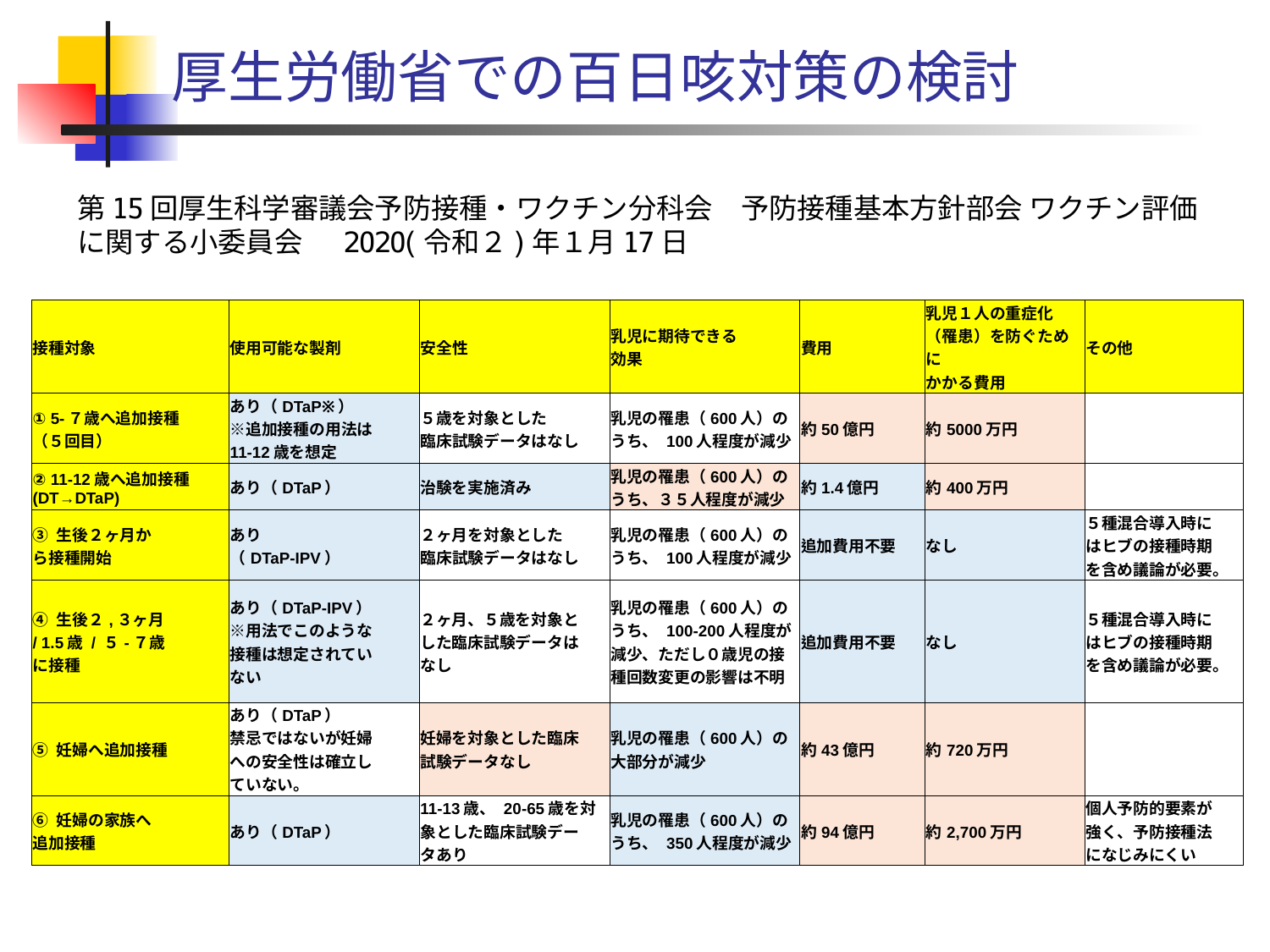

# 厚生労働省での百日咳対策の検討
第15回厚生科学審議会予防接種・ワクチン分科会　予防接種基本方針部会 ワクチン評価に関する小委員会 　2020(令和２)年１月17日
| 接種対象 | 使用可能な製剤 | 安全性 | 乳児に期待できる 効果 | 費用 | 乳児１人の重症化 （罹患）を防ぐために かかる費用 | その他 |
| --- | --- | --- | --- | --- | --- | --- |
| ① 5-７歳へ追加接種 （５回目） | あり（DTaP※） ※追加接種の用法は 11-12歳を想定 | ５歳を対象とした 臨床試験データはなし | 乳児の罹患（600人）の うち、 100人程度が減少 | 約50億円 | 約5000万円 |  |
| ② 11-12歳へ追加接種 (DT→DTaP) | あり（DTaP） | 治験を実施済み | 乳児の罹患（600人）の うち、３５人程度が減少 | 約1.4億円 | 約400万円 |  |
| ③ 生後２ヶ月か ら接種開始 | あり （DTaP-IPV） | ２ヶ月を対象とした 臨床試験データはなし | 乳児の罹患（600人）の うち、 100人程度が減少 | 追加費用不要 | なし | ５種混合導入時に はヒブの接種時期 を含め議論が必要。 |
| ④ 生後２,３ヶ月 / 1.5歳 / ５-７歳 に接種 | あり（DTaP-IPV） ※用法でこのような 接種は想定されてい ない | ２ヶ月、５歳を対象と した臨床試験データは なし | 乳児の罹患（600人）の うち、 100-200人程度が 減少、ただし０歳児の接 種回数変更の影響は不明 | 追加費用不要 | なし | ５種混合導入時に はヒブの接種時期 を含め議論が必要。 |
| ⑤ 妊婦へ追加接種 | あり（DTaP） 禁忌ではないが妊婦 への安全性は確立し ていない。 | 妊婦を対象とした臨床 試験データなし | 乳児の罹患（600人）の 大部分が減少 | 約43億円 | 約720万円 |  |
| ⑥ 妊婦の家族へ 追加接種 | あり（DTaP） | 11-13歳、 20-65歳を対 象とした臨床試験デー タあり | 乳児の罹患（600人）の うち、 350人程度が減少 | 約94億円 | 約2,700万円 | 個人予防的要素が 強く、予防接種法 になじみにくい |